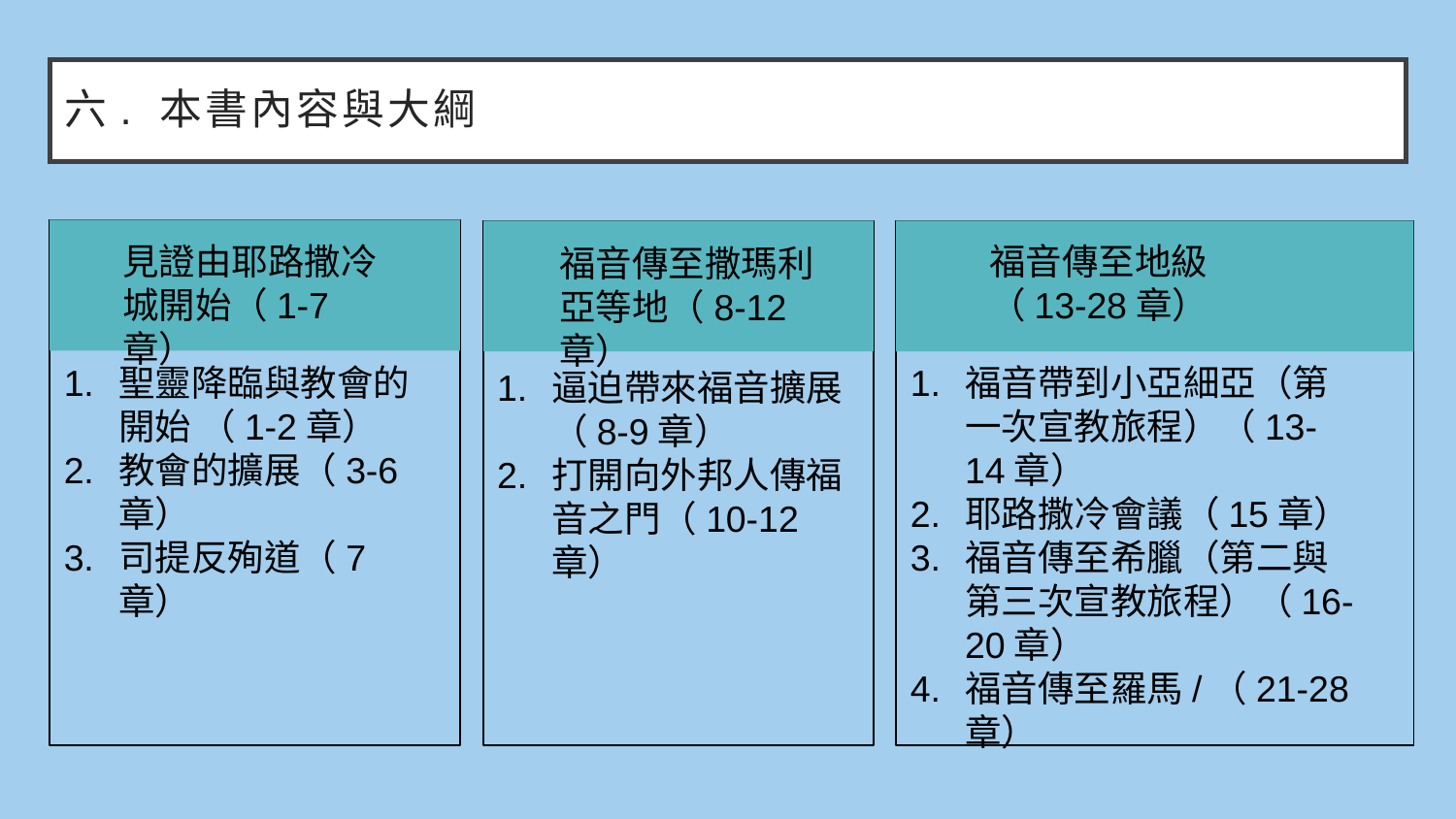

# 六. 本書內容與大綱

見證由耶路撒冷城開始（1-7章）
福音傳至地級（13-28章）
福音傳至撒瑪利亞等地（8-12章）
聖靈降臨與教會的開始 （1-2章）
教會的擴展（3-6章）
司提反殉道（7章）
福音帶到小亞細亞（第一次宣教旅程）（13-14章）
耶路撒冷會議（15章）
福音傳至希臘（第二與第三次宣教旅程）（16-20章）
福音傳至羅馬/（21-28章）
逼迫帶來福音擴展（8-9章）
打開向外邦人傳福音之門（10-12章）